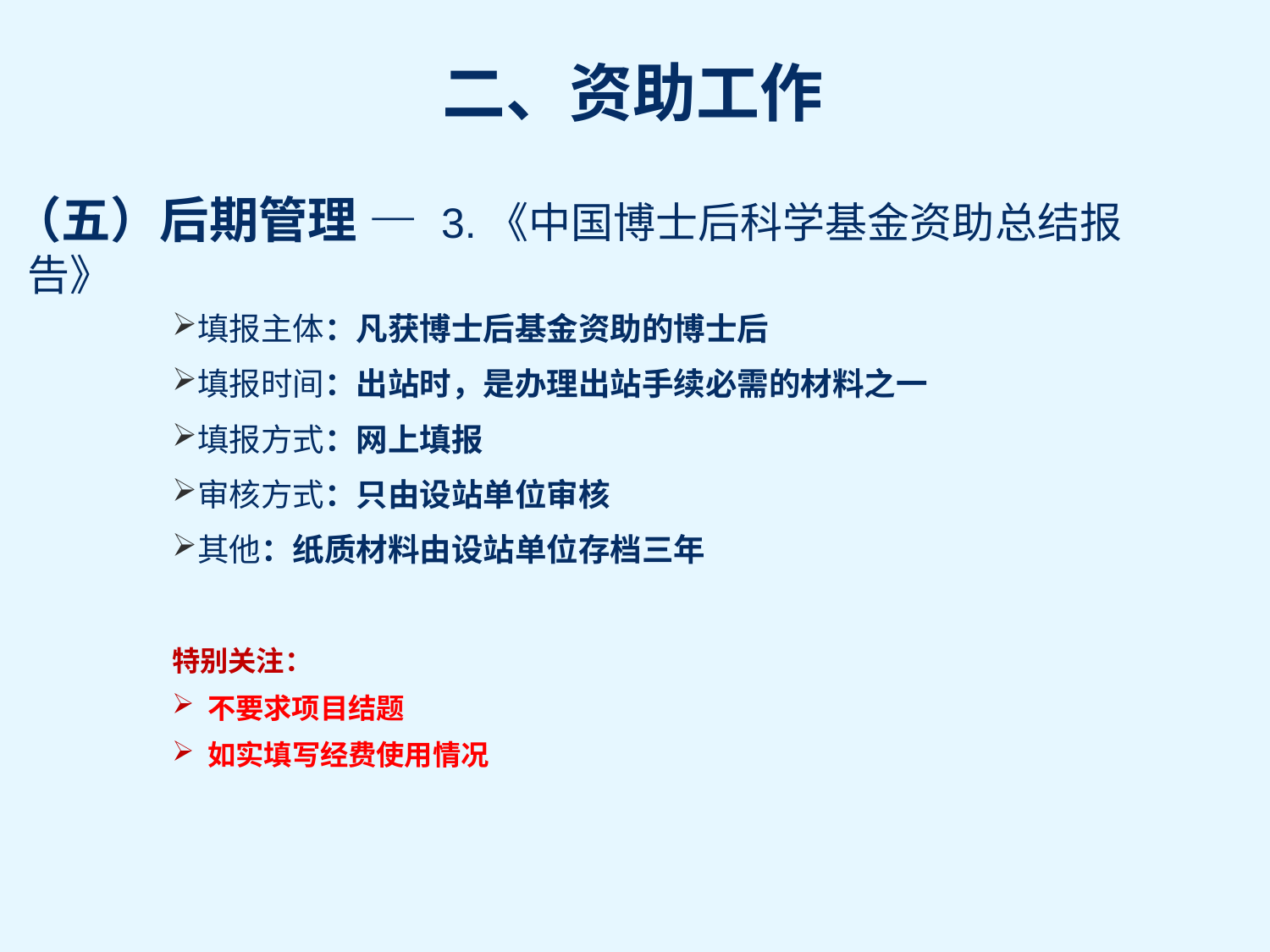

（五）后期管理 — 3.《中国博士后科学基金资助总结报告》
填报主体：凡获博士后基金资助的博士后
填报时间：出站时，是办理出站手续必需的材料之一
填报方式：网上填报
审核方式：只由设站单位审核
其他：纸质材料由设站单位存档三年

特别关注：
 不要求项目结题
 如实填写经费使用情况